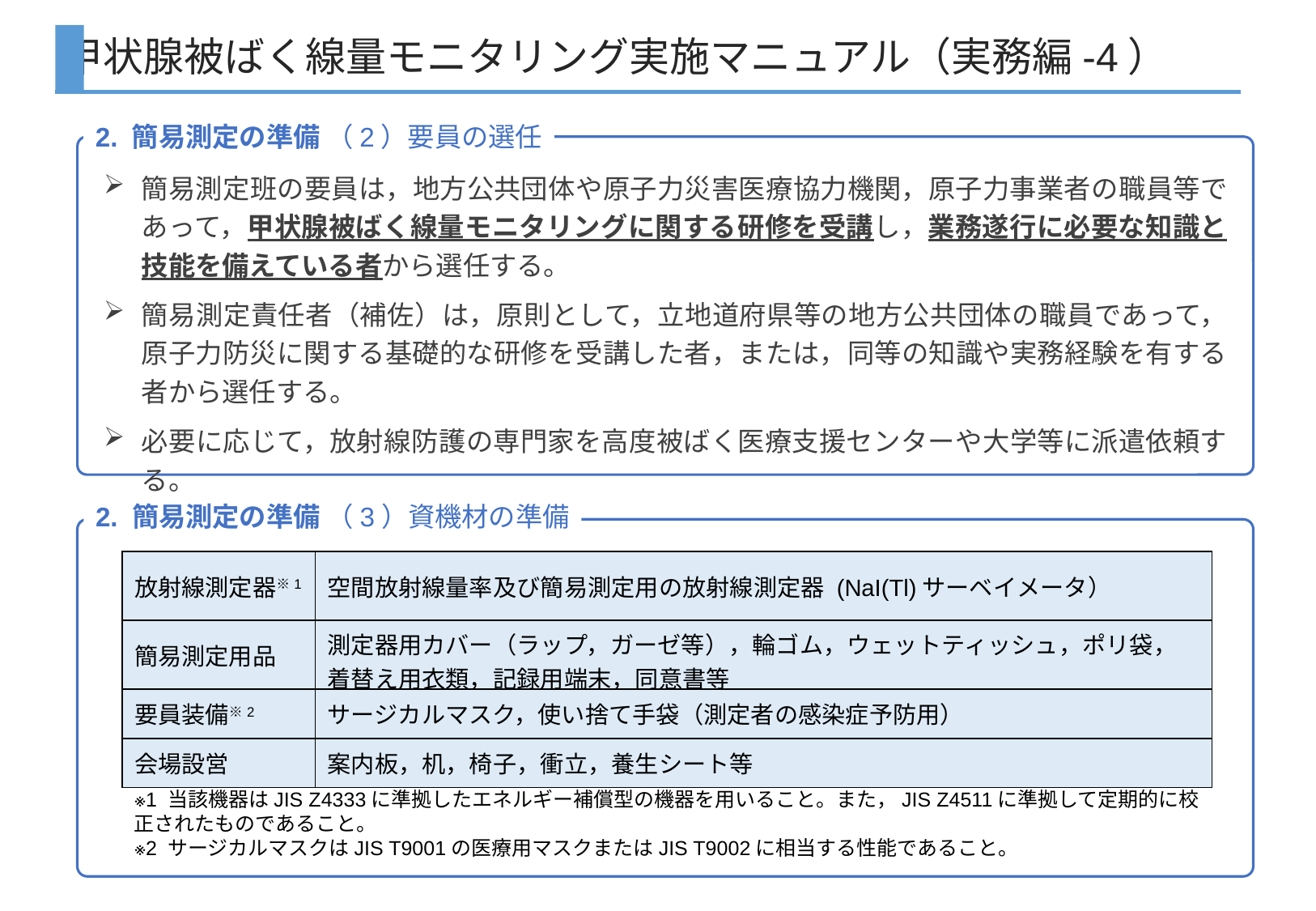

甲状腺被ばく線量モニタリング実施マニュアル（実務編-4）
2. 簡易測定の準備 （2）要員の選任

簡易測定班の要員は，地方公共団体や原子力災害医療協力機関，原子力事業者の職員等であって，甲状腺被ばく線量モニタリングに関する研修を受講し，業務遂行に必要な知識と技能を備えている者から選任する。
簡易測定責任者（補佐）は，原則として，立地道府県等の地方公共団体の職員であって，原子力防災に関する基礎的な研修を受講した者，または，同等の知識や実務経験を有する者から選任する。
必要に応じて，放射線防護の専門家を高度被ばく医療支援センターや大学等に派遣依頼する。
2. 簡易測定の準備 （3）資機材の準備

| 放射線測定器※1 | 空間放射線量率及び簡易測定用の放射線測定器 (NaI(Tl)サーベイメータ） |
| --- | --- |
| 簡易測定用品 | 測定器用カバー（ラップ，ガーゼ等），輪ゴム，ウェットティッシュ，ポリ袋，着替え用衣類，記録用端末，同意書等 |
| 要員装備※2 | サージカルマスク，使い捨て手袋（測定者の感染症予防用） |
| 会場設営 | 案内板，机，椅子，衝立，養生シート等 |
※1 当該機器はJIS Z4333に準拠したエネルギー補償型の機器を用いること。また，JIS Z4511に準拠して定期的に校正されたものであること。
※2 サージカルマスクはJIS T9001の医療用マスクまたはJIS T9002に相当する性能であること。